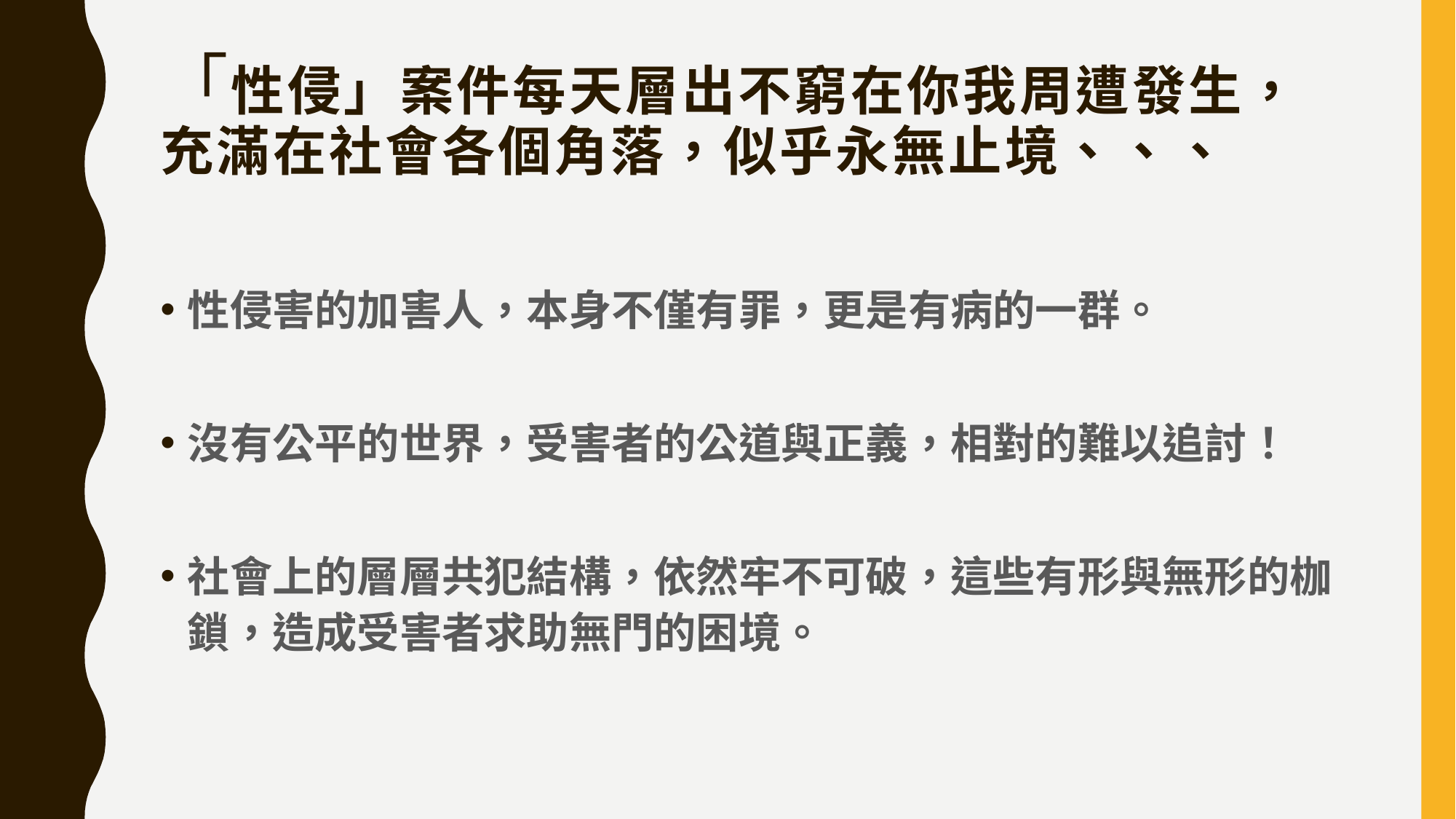

# 「性侵」案件每天層出不窮在你我周遭發生，充滿在社會各個角落，似乎永無止境、、、
性侵害的加害人，本身不僅有罪，更是有病的一群。

沒有公平的世界，受害者的公道與正義，相對的難以追討！

社會上的層層共犯結構，依然牢不可破，這些有形與無形的枷鎖，造成受害者求助無門的困境。